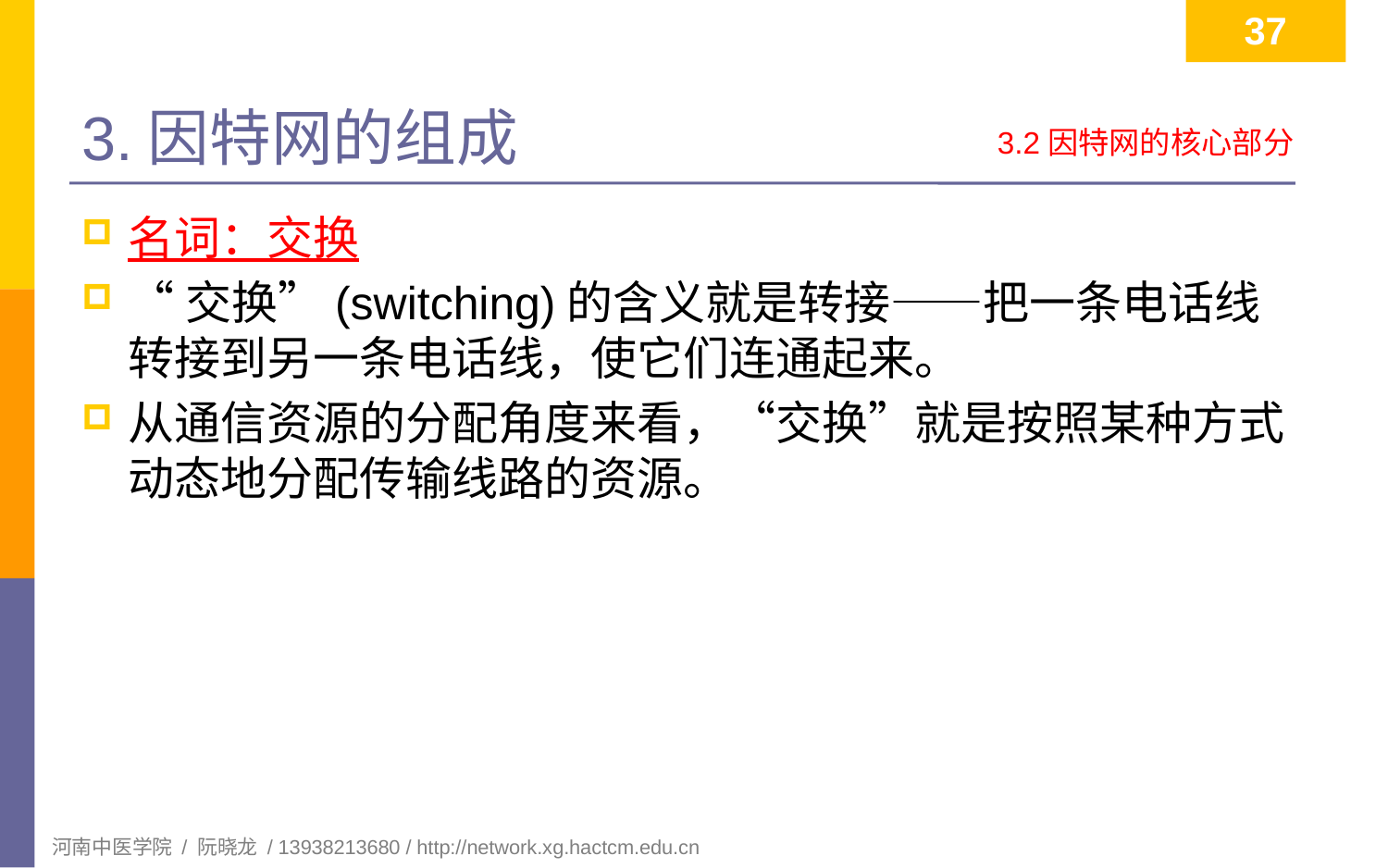

37
# 3.因特网的组成
3.2因特网的核心部分
名词：交换
“交换”(switching)的含义就是转接——把一条电话线转接到另一条电话线，使它们连通起来。
从通信资源的分配角度来看，“交换”就是按照某种方式动态地分配传输线路的资源。